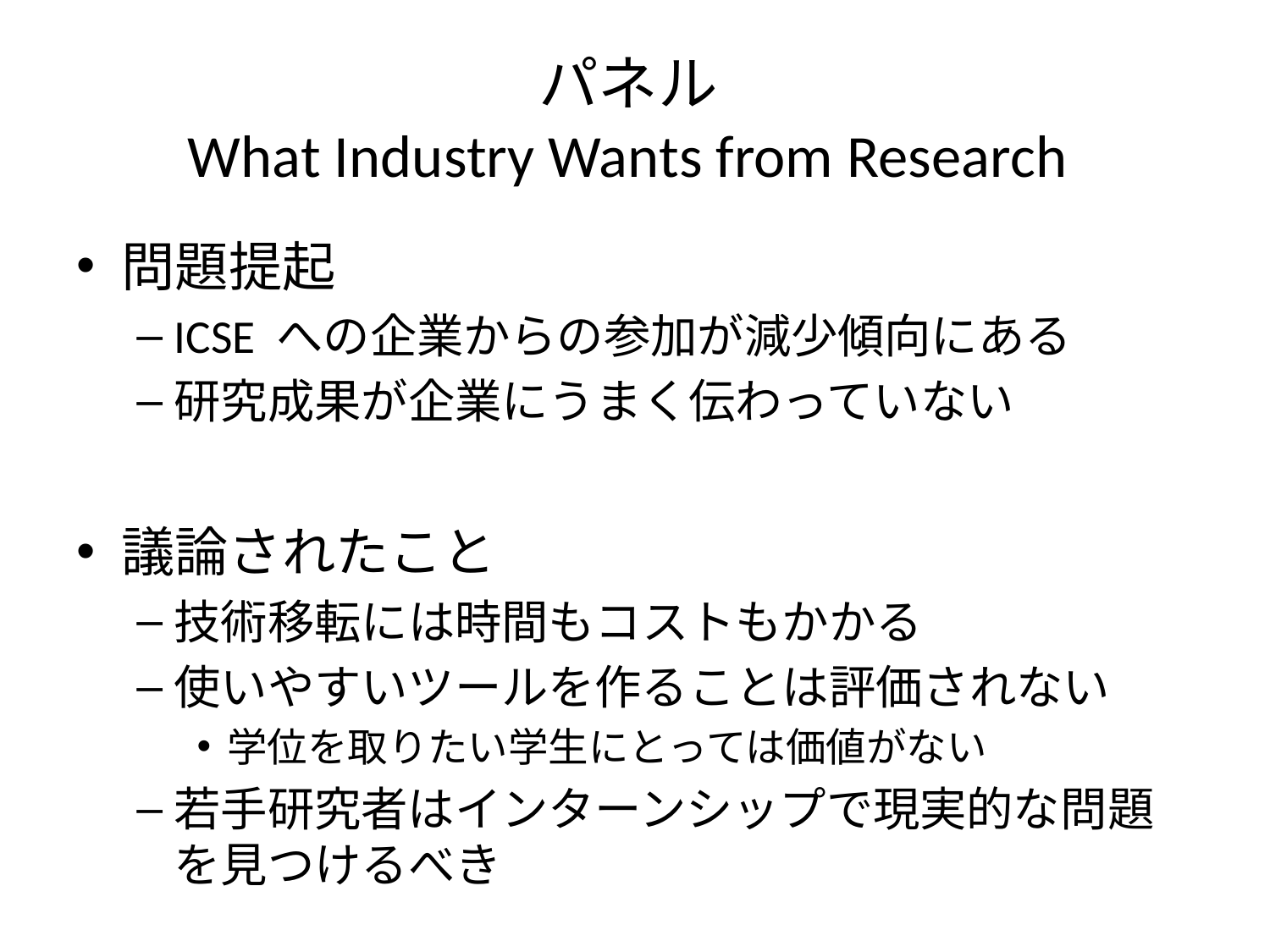

# パネル What Industry Wants from Research
問題提起
ICSE への企業からの参加が減少傾向にある
研究成果が企業にうまく伝わっていない

議論されたこと
技術移転には時間もコストもかかる
使いやすいツールを作ることは評価されない
学位を取りたい学生にとっては価値がない
若手研究者はインターンシップで現実的な問題を見つけるべき